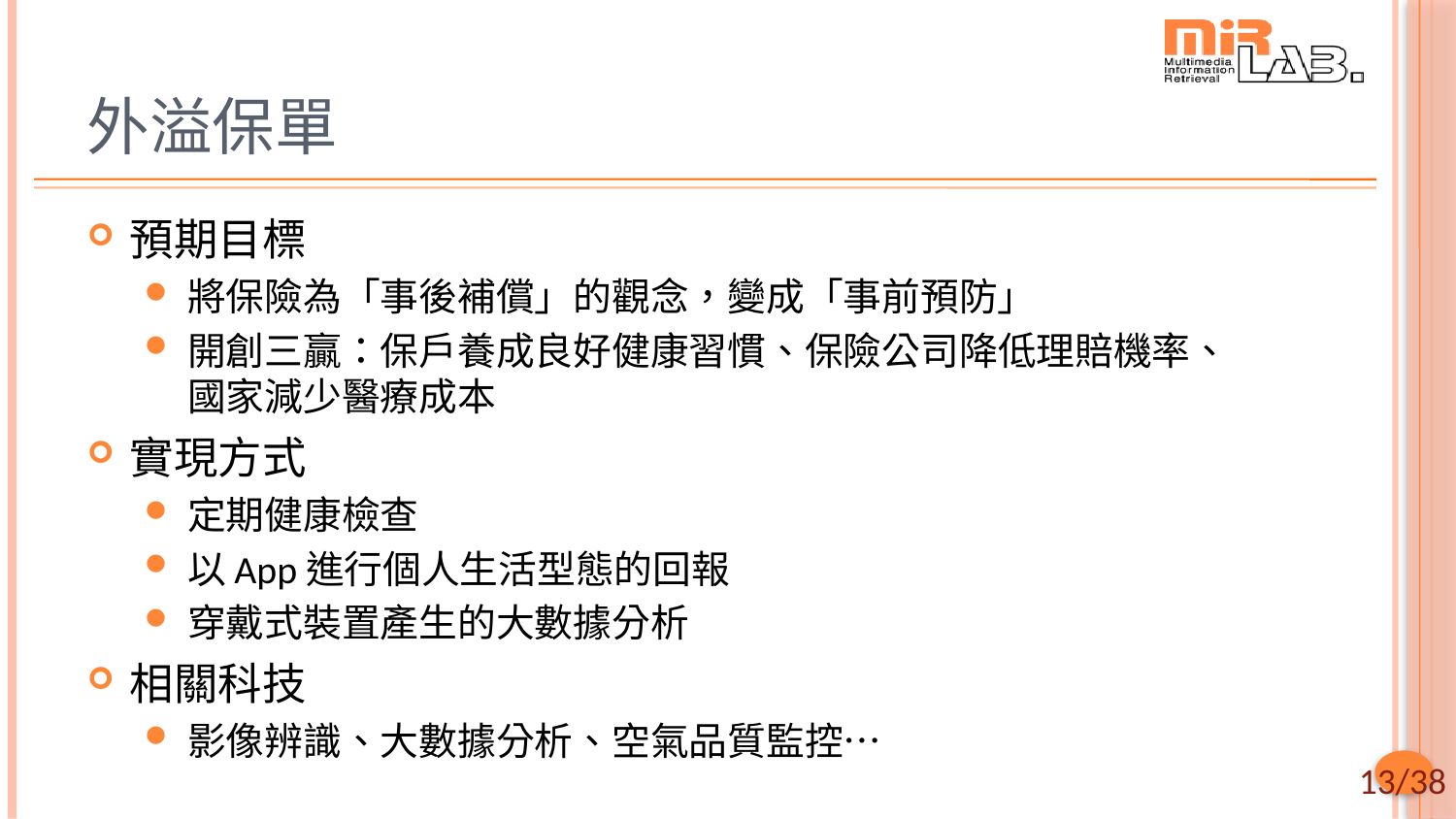

# 外溢保單
預期目標
將保險為「事後補償」的觀念，變成「事前預防」
開創三贏：保戶養成良好健康習慣、保險公司降低理賠機率、國家減少醫療成本
實現方式
定期健康檢查
以App進行個人生活型態的回報
穿戴式裝置產生的大數據分析
相關科技
影像辨識、大數據分析、空氣品質監控…